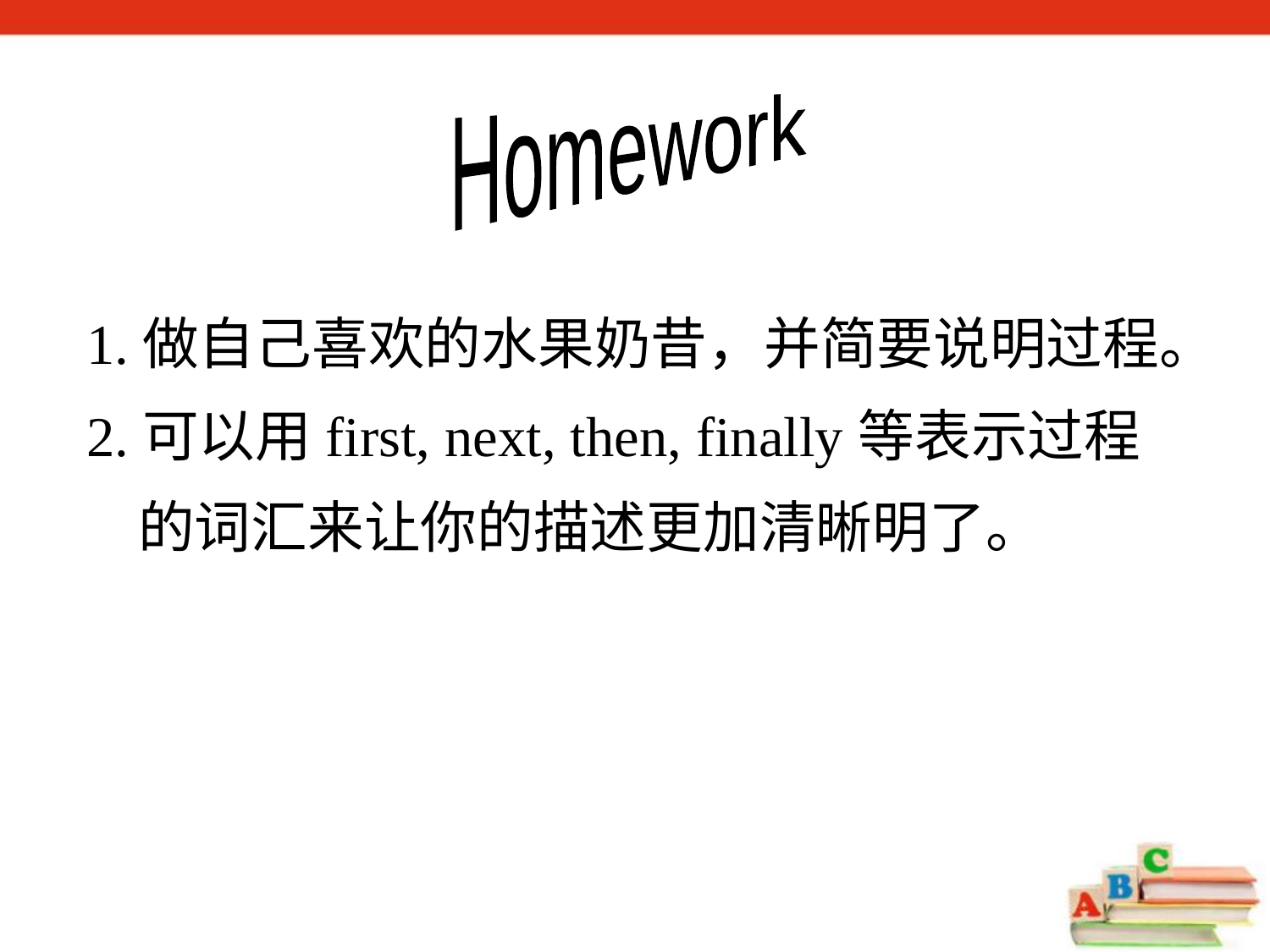

Homework

1.做自己喜欢的水果奶昔，并简要说明过程。
2.可以用first, next, then, finally等表示过程
   的词汇来让你的描述更加清晰明了。